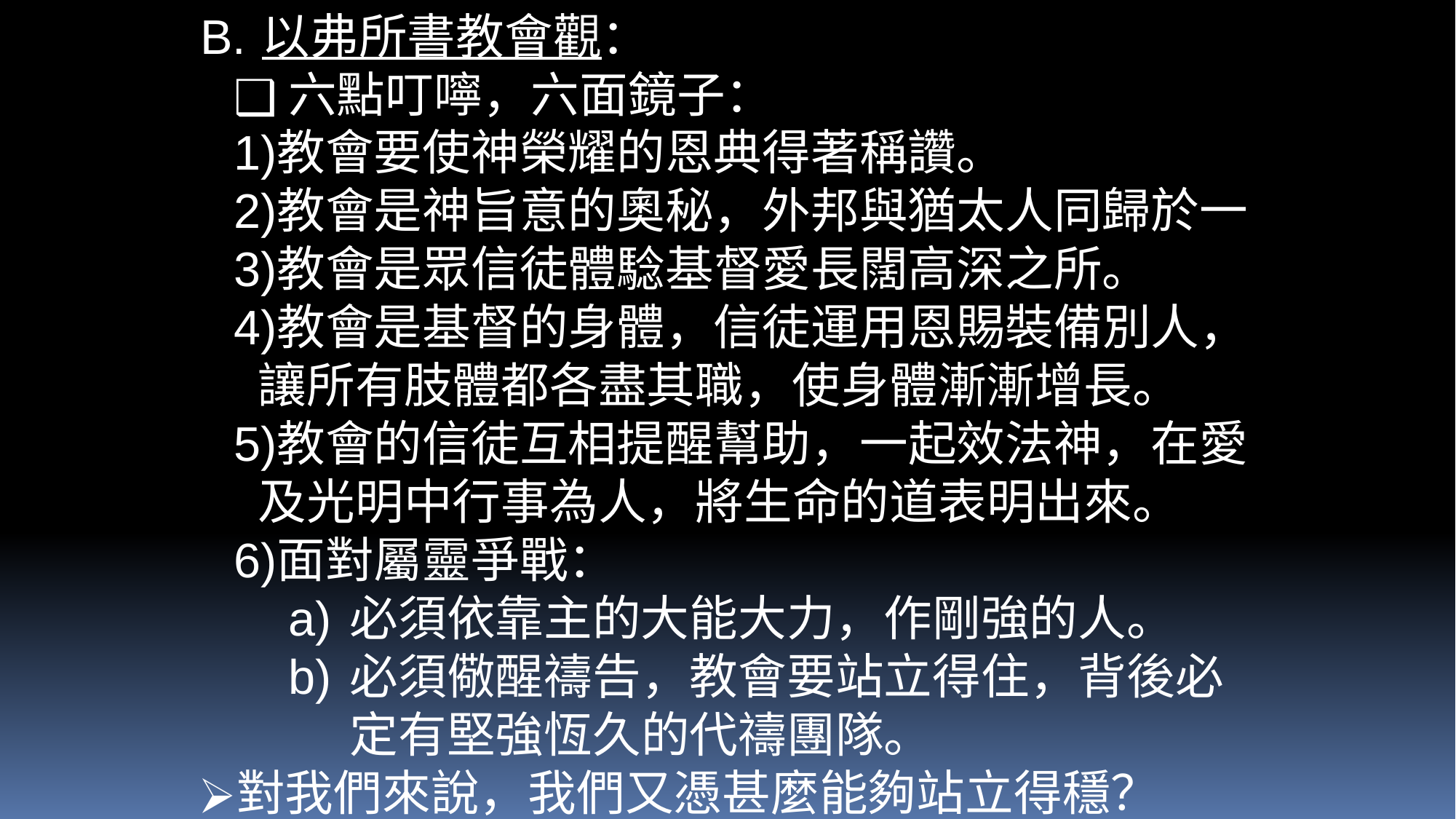

以弗所書教會觀：
六點叮嚀，六面鏡子：
教會要使神榮耀的恩典得著稱讚。
教會是神旨意的奧秘，外邦與猶太人同歸於一
教會是眾信徒體騐基督愛長闊高深之所。
教會是基督的身體，信徒運用恩賜裝備別人，讓所有肢體都各盡其職，使身體漸漸增長。
教會的信徒互相提醒幫助，一起效法神，在愛及光明中行事為人，將生命的道表明出來。
面對屬靈爭戰：
必須依靠主的大能大力，作剛強的人。
必須儆醒禱告，教會要站立得住，背後必定有堅強恆久的代禱團隊。
對我們來說，我們又憑甚麼能夠站立得穩？